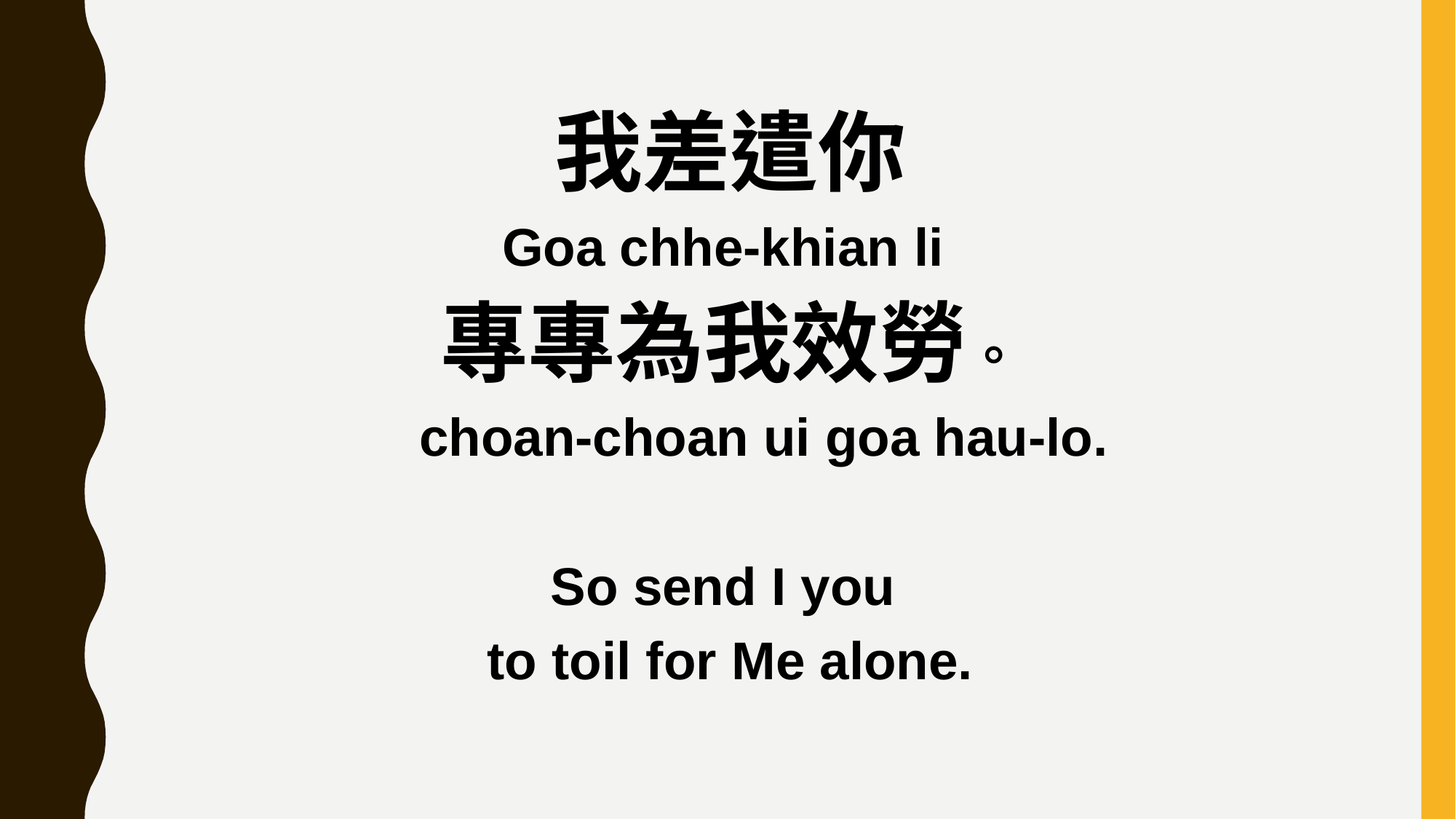

我差遣你
Goa chhe-khian li
專專為我效勞。
               choan-choan ui goa hau-lo.

So send I you
to toil for Me alone.